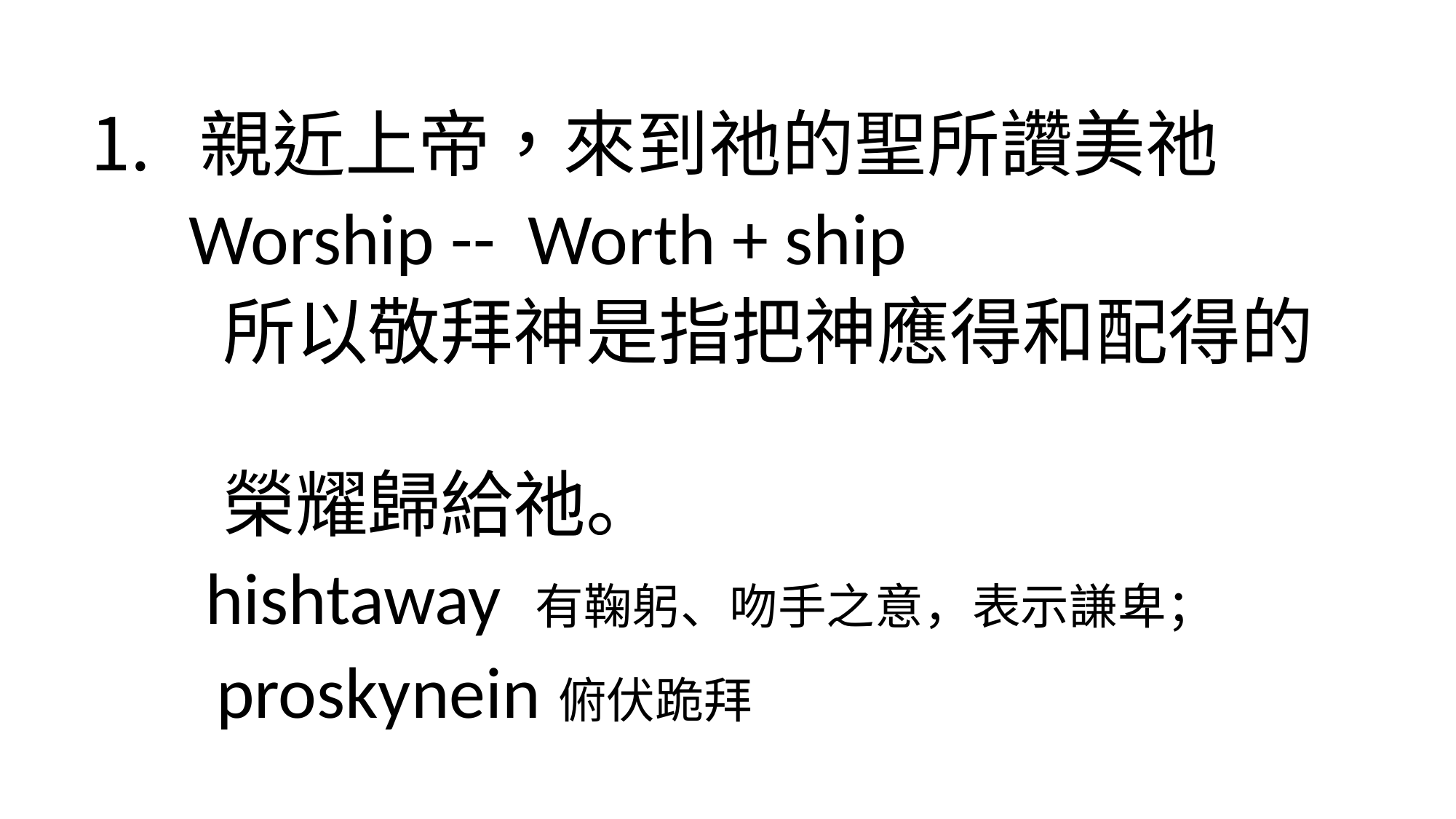

親近上帝，來到祂的聖所讚美祂
      Worship --  Worth + ship
       所以敬拜神是指把神應得和配得的
       榮耀歸給祂。
       hishtaway 有鞠躬、吻手之意，表示謙卑；
           proskynein俯伏跪拜